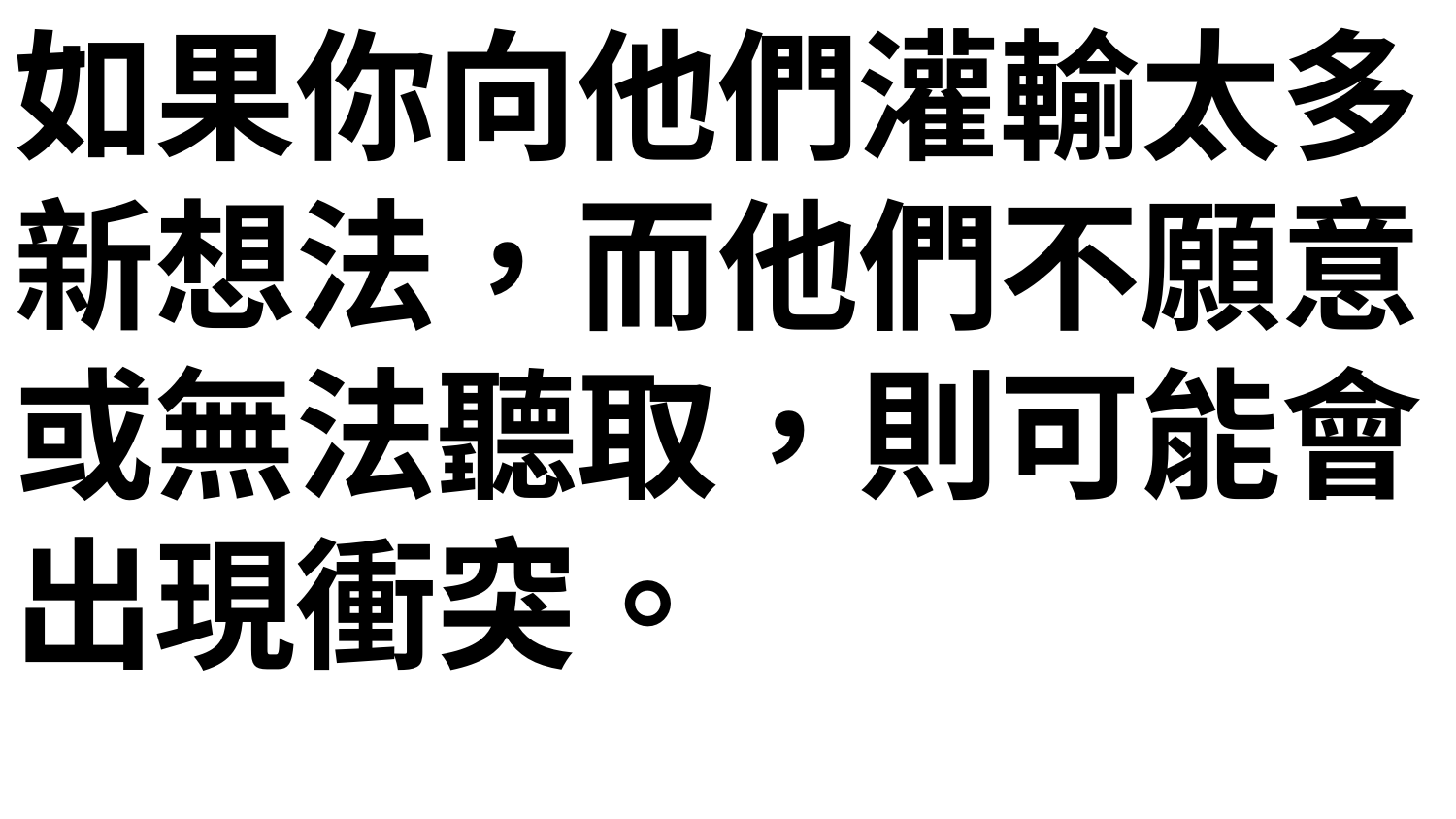

如果你向他們灌輸太多新想法，而他們不願意或無法聽取，則可能會出現衝突。